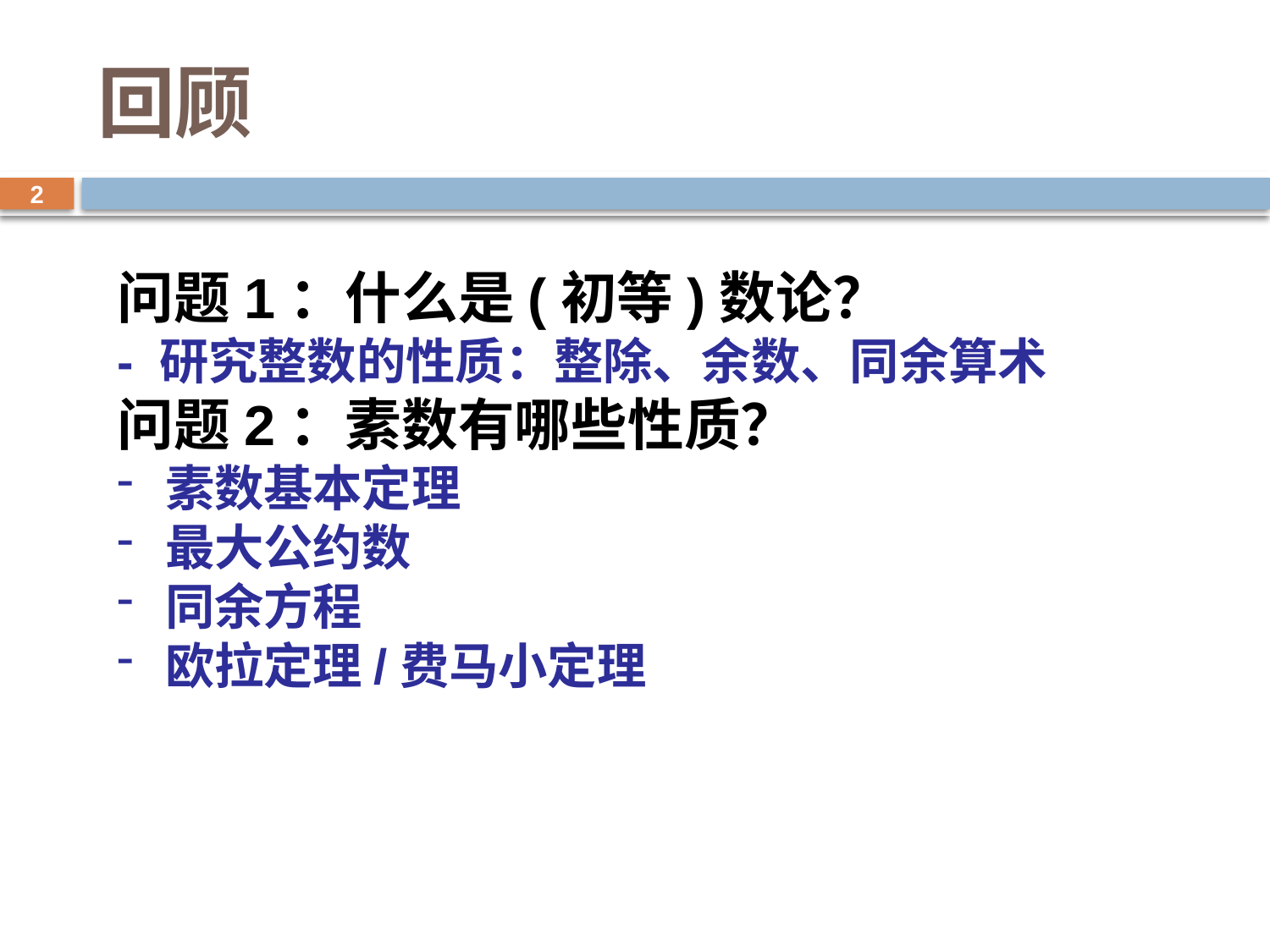

# 回顾
2
问题1：什么是(初等)数论？
- 研究整数的性质：整除、余数、同余算术
问题2：素数有哪些性质？
素数基本定理
最大公约数
同余方程
欧拉定理/费马小定理